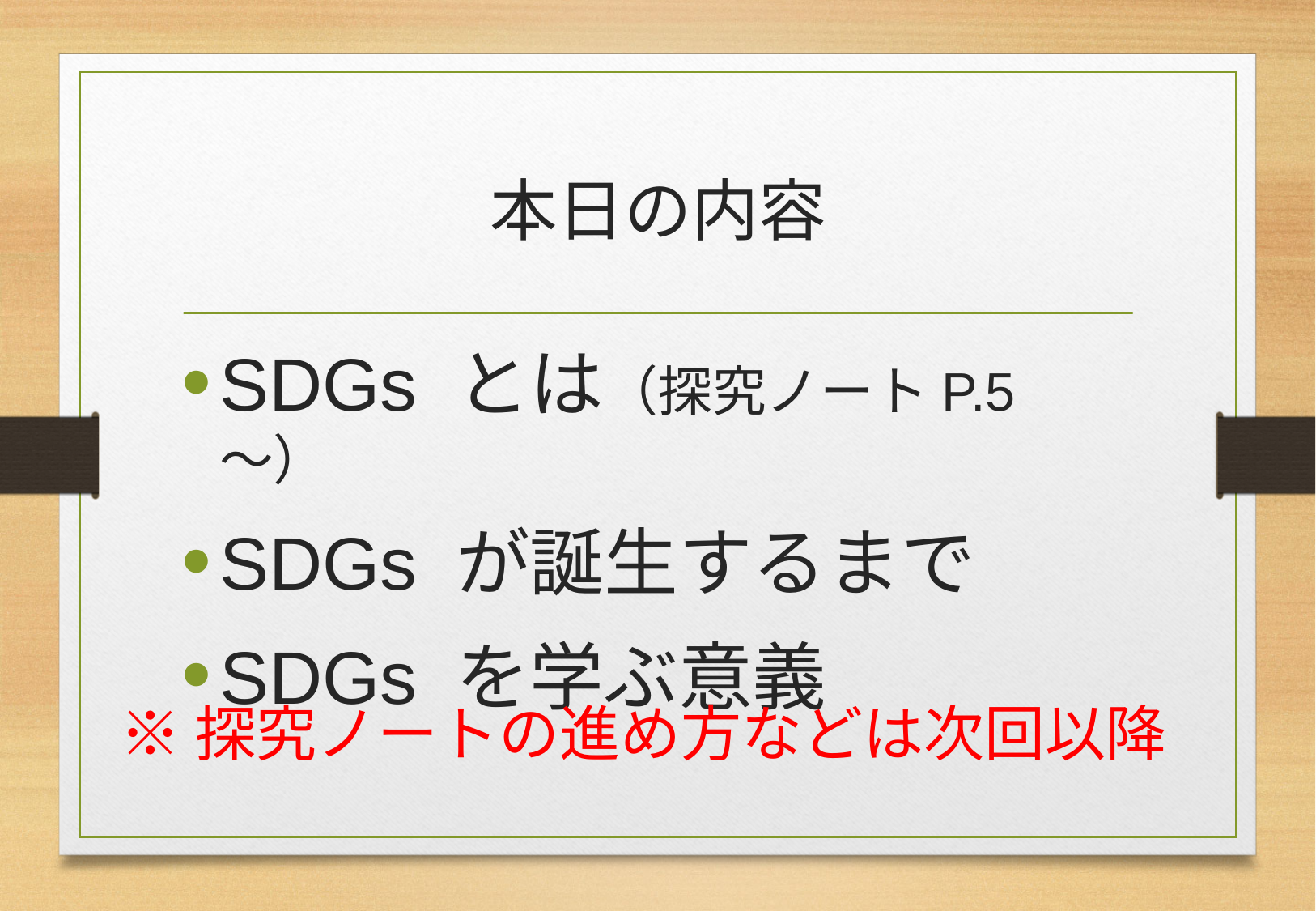

# 本日の内容
SDGs とは（探究ノートP.5～）
SDGs が誕生するまで
SDGs を学ぶ意義

※探究ノートの進め方などは次回以降